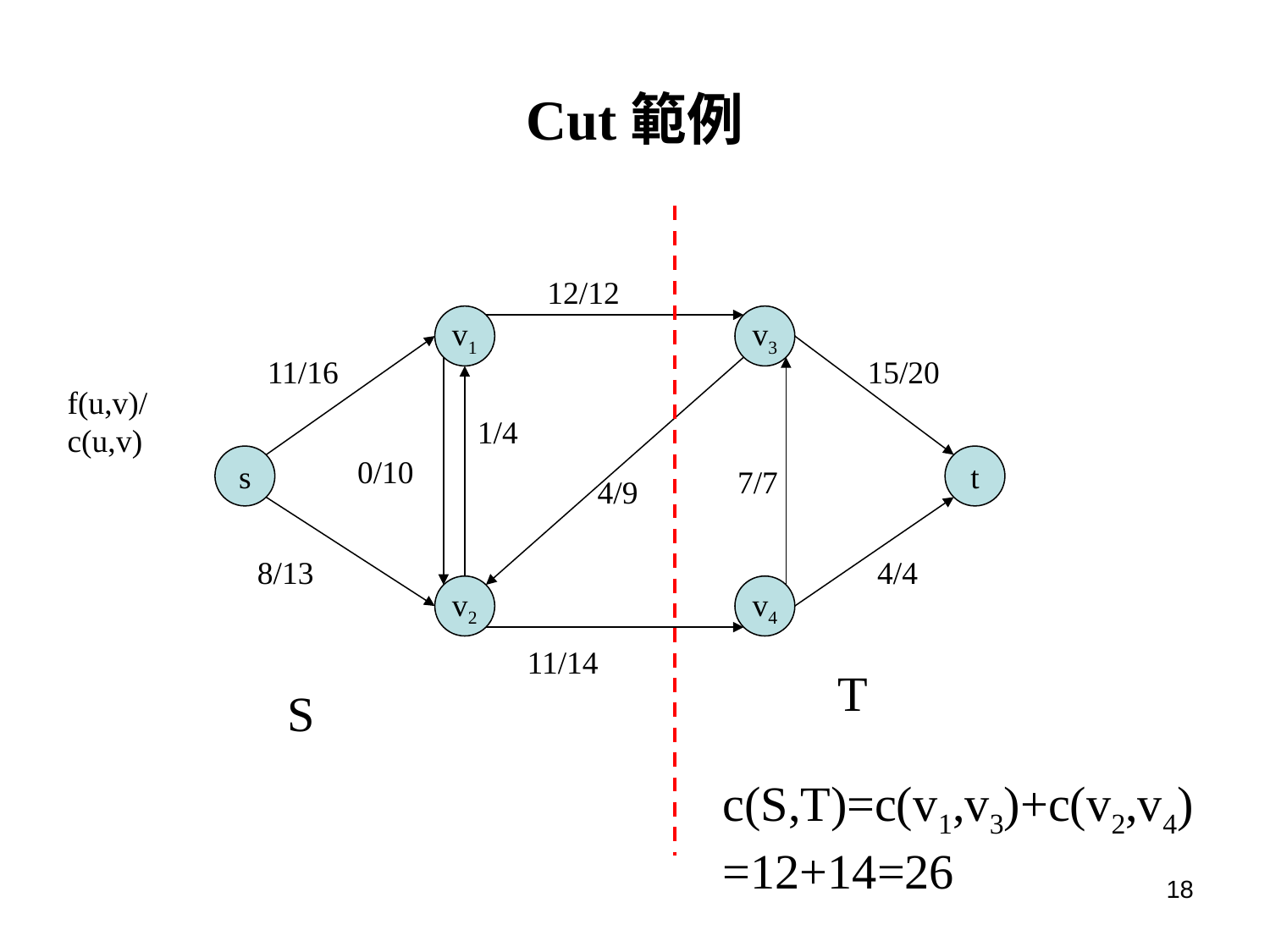

# Cut範例
12/12
v1
v3
11/16
15/20
f(u,v)/c(u,v)
1/4
s
0/10
t
7/7
4/9
8/13
4/4
v2
v4
11/14
T
S
c(S,T)=c(v1,v3)+c(v2,v4)
=12+14=26
18